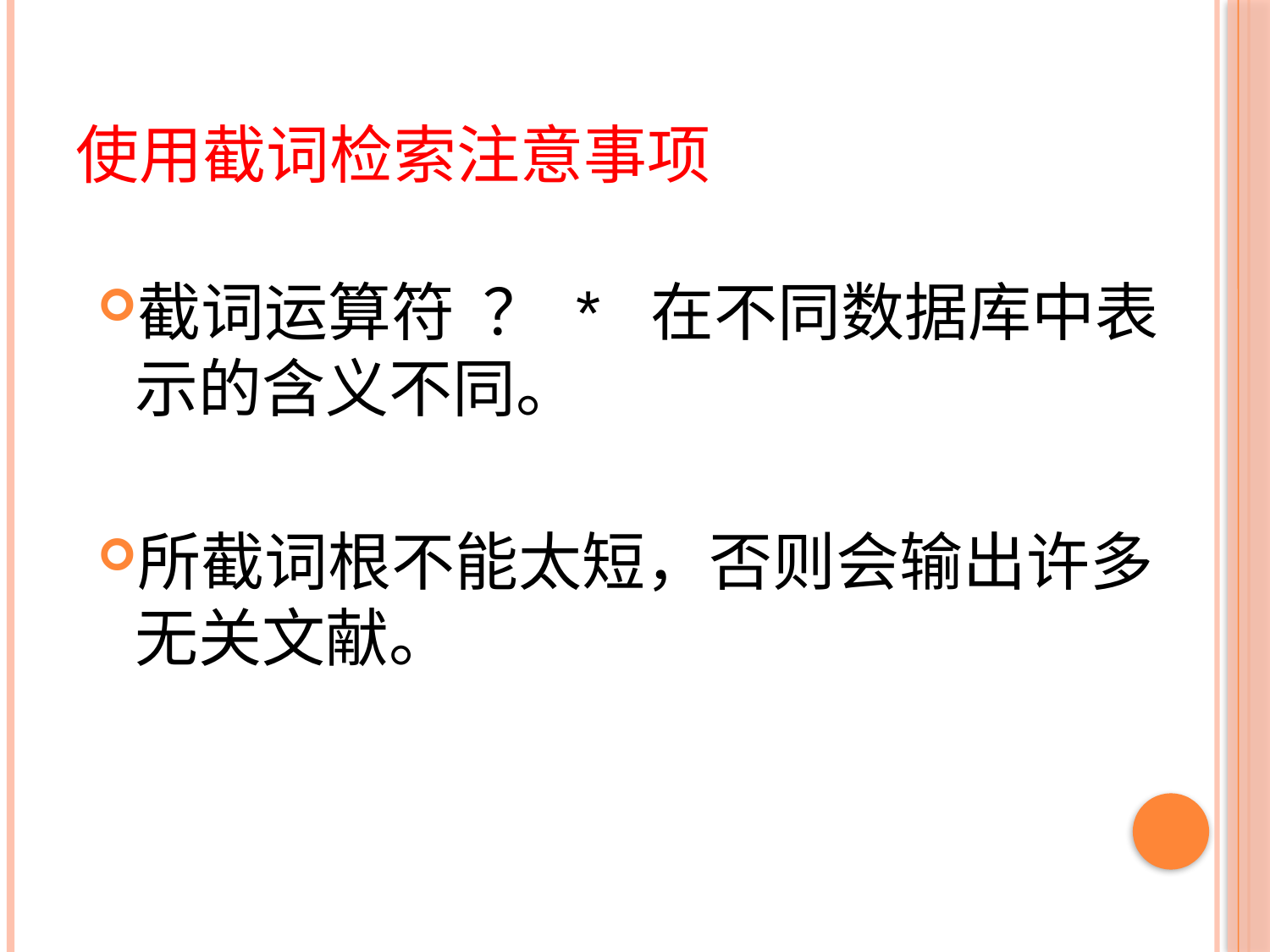

# 使用截词检索注意事项

截词运算符  ？ *  在不同数据库中表示的含义不同。

所截词根不能太短，否则会输出许多无关文献。